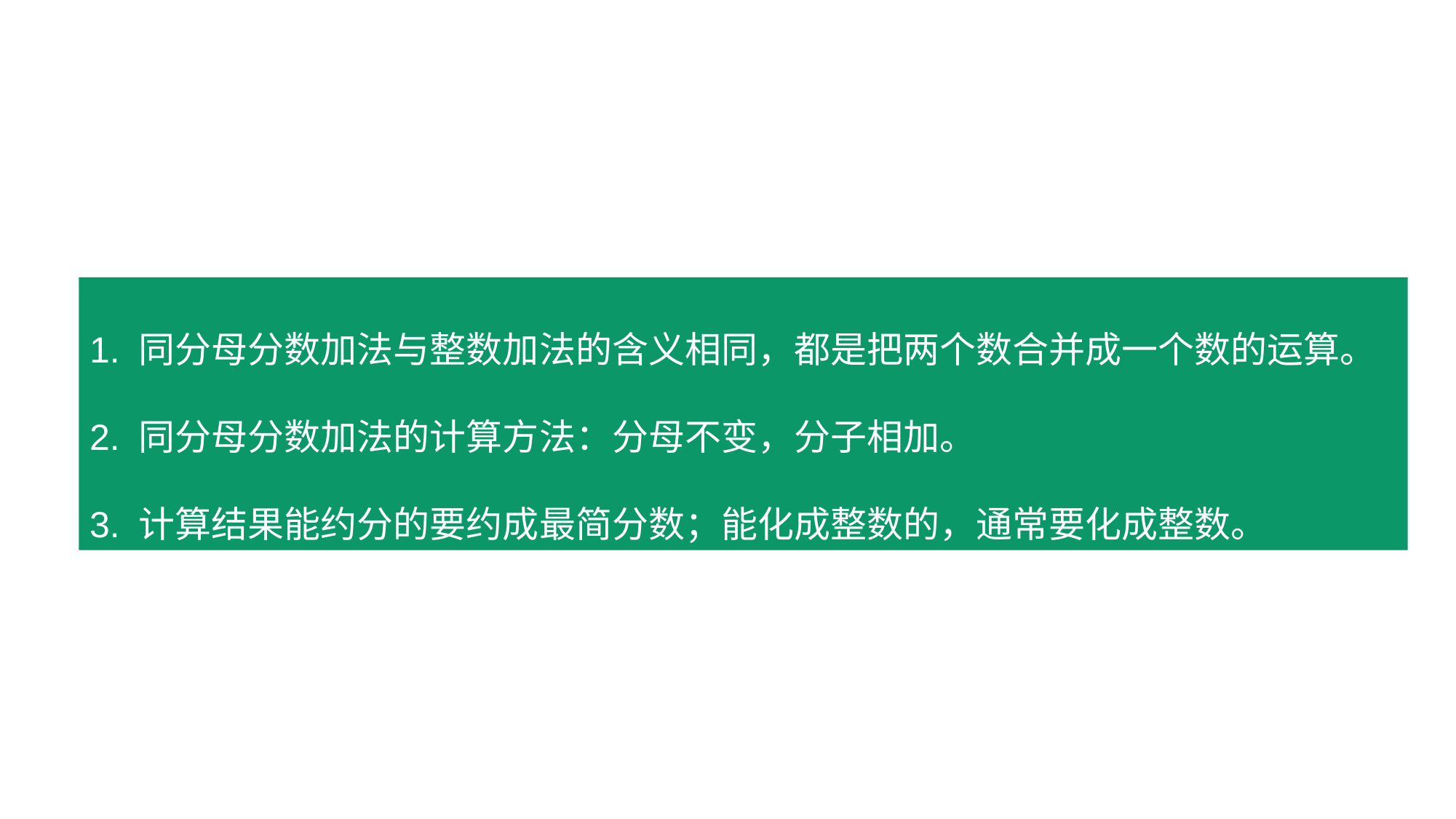

1. 同分母分数加法与整数加法的含义相同，都是把两个数合并成一个数的运算。
2. 同分母分数加法的计算方法：分母不变，分子相加。
3. 计算结果能约分的要约成最简分数；能化成整数的，通常要化成整数。